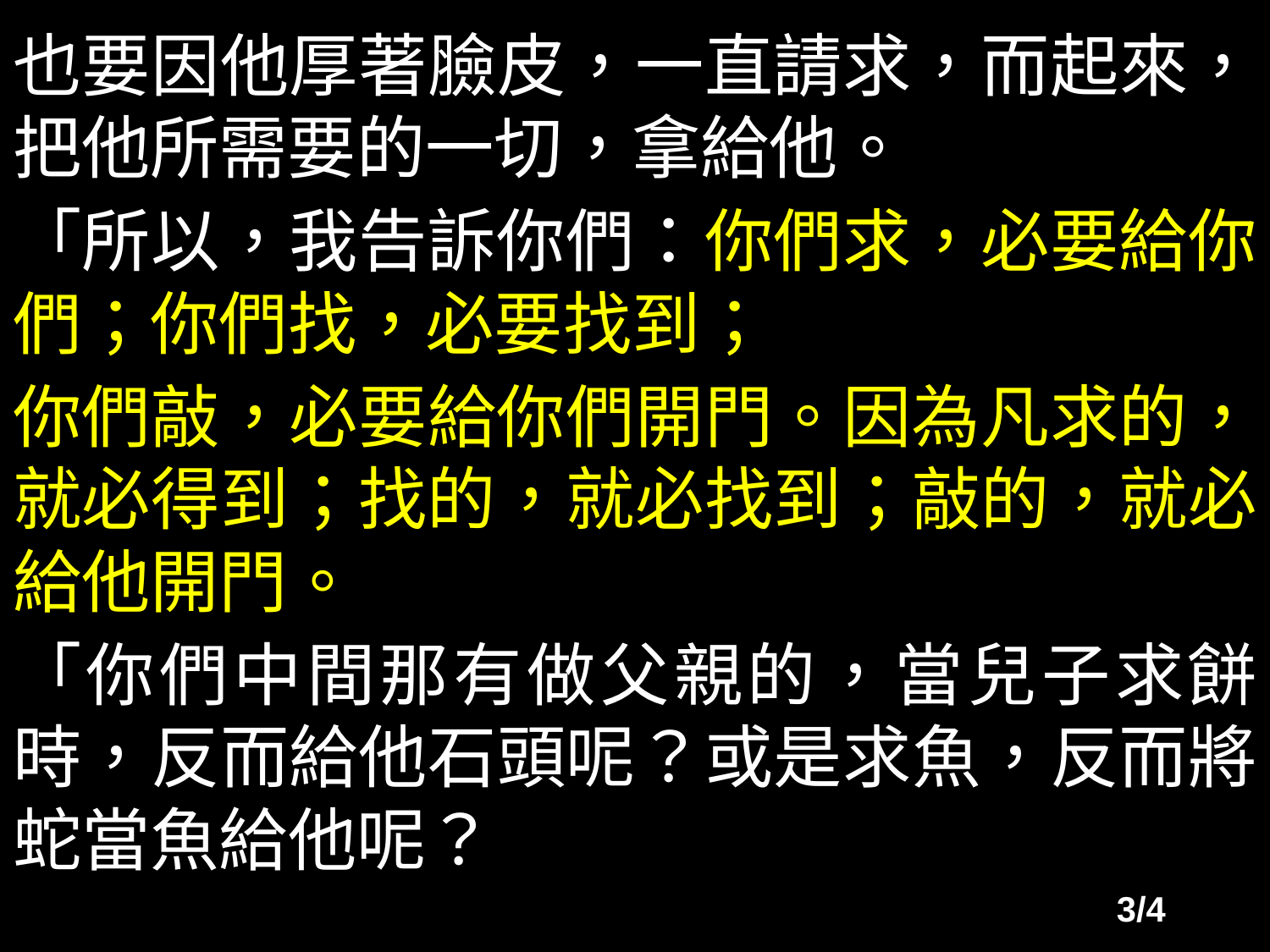

也要因他厚著臉皮，一直請求，而起來，把他所需要的一切，拿給他。
「所以，我告訴你們：你們求，必要給你們；你們找，必要找到；
你們敲，必要給你們開門。因為凡求的，就必得到；找的，就必找到；敲的，就必給他開門。
「你們中間那有做父親的，當兒子求餅時，反而給他石頭呢？或是求魚，反而將蛇當魚給他呢？
   3/4